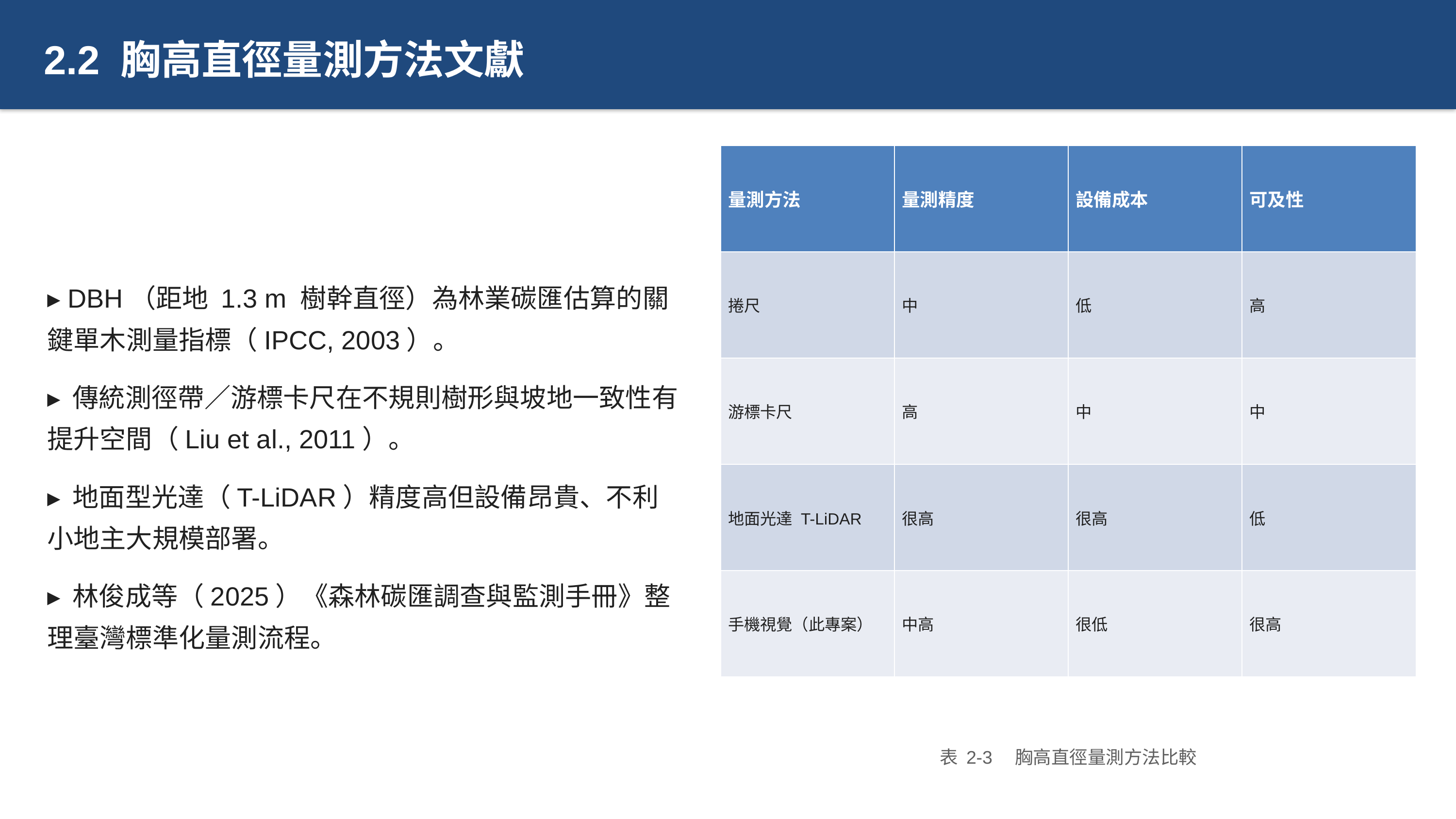

2.2 胸高直徑量測方法文獻
▸ DBH（距地 1.3 m 樹幹直徑）為林業碳匯估算的關鍵單木測量指標（IPCC, 2003）。
▸ 傳統測徑帶／游標卡尺在不規則樹形與坡地一致性有提升空間（Liu et al., 2011）。
▸ 地面型光達（T-LiDAR）精度高但設備昂貴、不利小地主大規模部署。
▸ 林俊成等（2025）《森林碳匯調查與監測手冊》整理臺灣標準化量測流程。
| 量測方法 | 量測精度 | 設備成本 | 可及性 |
| --- | --- | --- | --- |
| 捲尺 | 中 | 低 | 高 |
| 游標卡尺 | 高 | 中 | 中 |
| 地面光達 T-LiDAR | 很高 | 很高 | 低 |
| 手機視覺（此專案） | 中高 | 很低 | 很高 |
表 2-3　胸高直徑量測方法比較